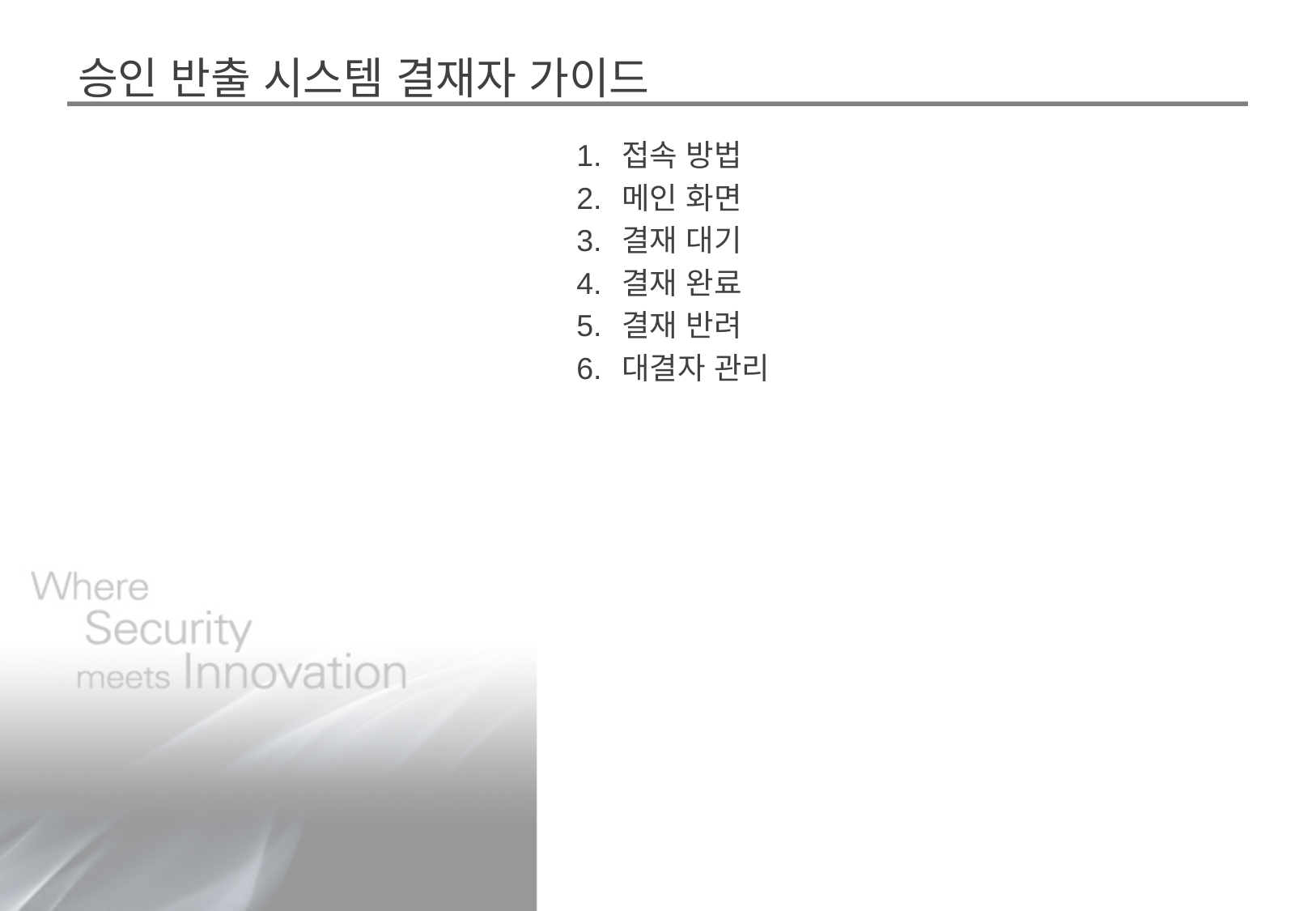

# 승인 반출 시스템 결재자 가이드
접속 방법
메인 화면
결재 대기
결재 완료
결재 반려
대결자 관리